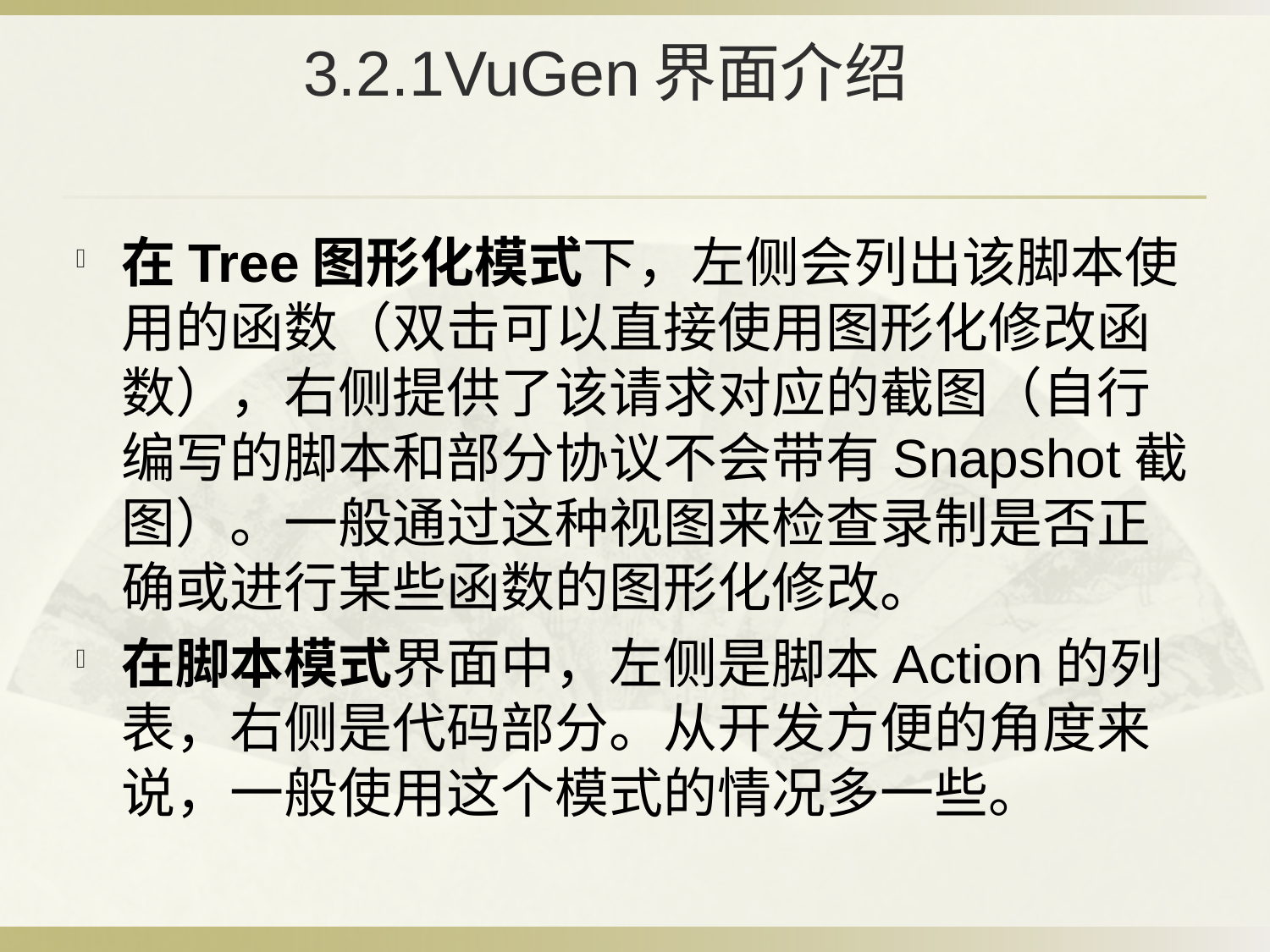

# 3.2.1VuGen界面介绍
在Tree图形化模式下，左侧会列出该脚本使用的函数（双击可以直接使用图形化修改函数），右侧提供了该请求对应的截图（自行编写的脚本和部分协议不会带有Snapshot截图）。一般通过这种视图来检查录制是否正确或进行某些函数的图形化修改。
在脚本模式界面中，左侧是脚本Action的列表，右侧是代码部分。从开发方便的角度来说，一般使用这个模式的情况多一些。